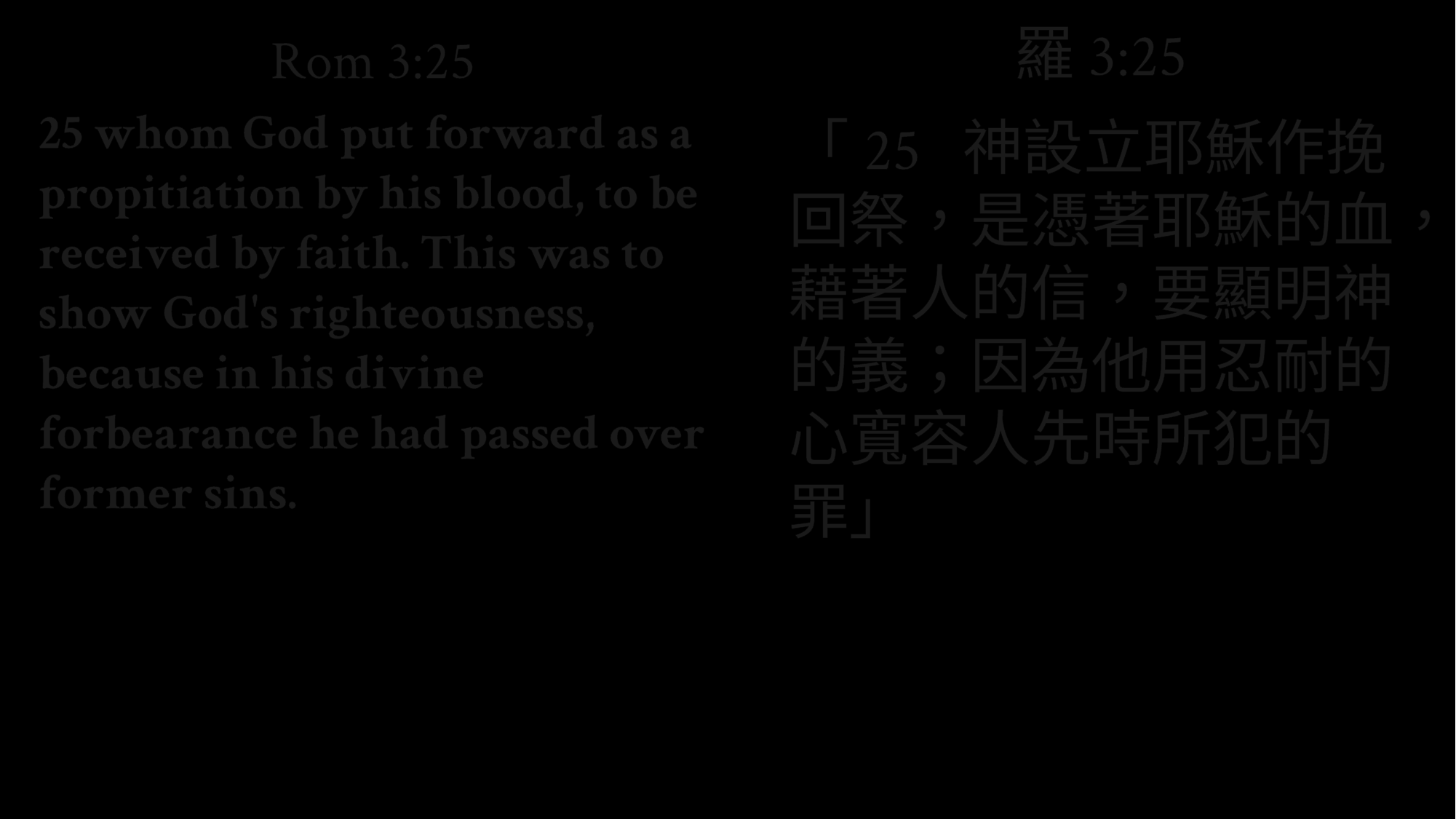

羅3:25
「25  神設立耶穌作挽回祭，是憑著耶穌的血，藉著人的信，要顯明神的義；因為他用忍耐的心寬容人先時所犯的罪」

Rom 3:25
25 whom God put forward as a propitiation by his blood, to be received by faith. This was to show God's righteousness, because in his divine forbearance he had passed over former sins.